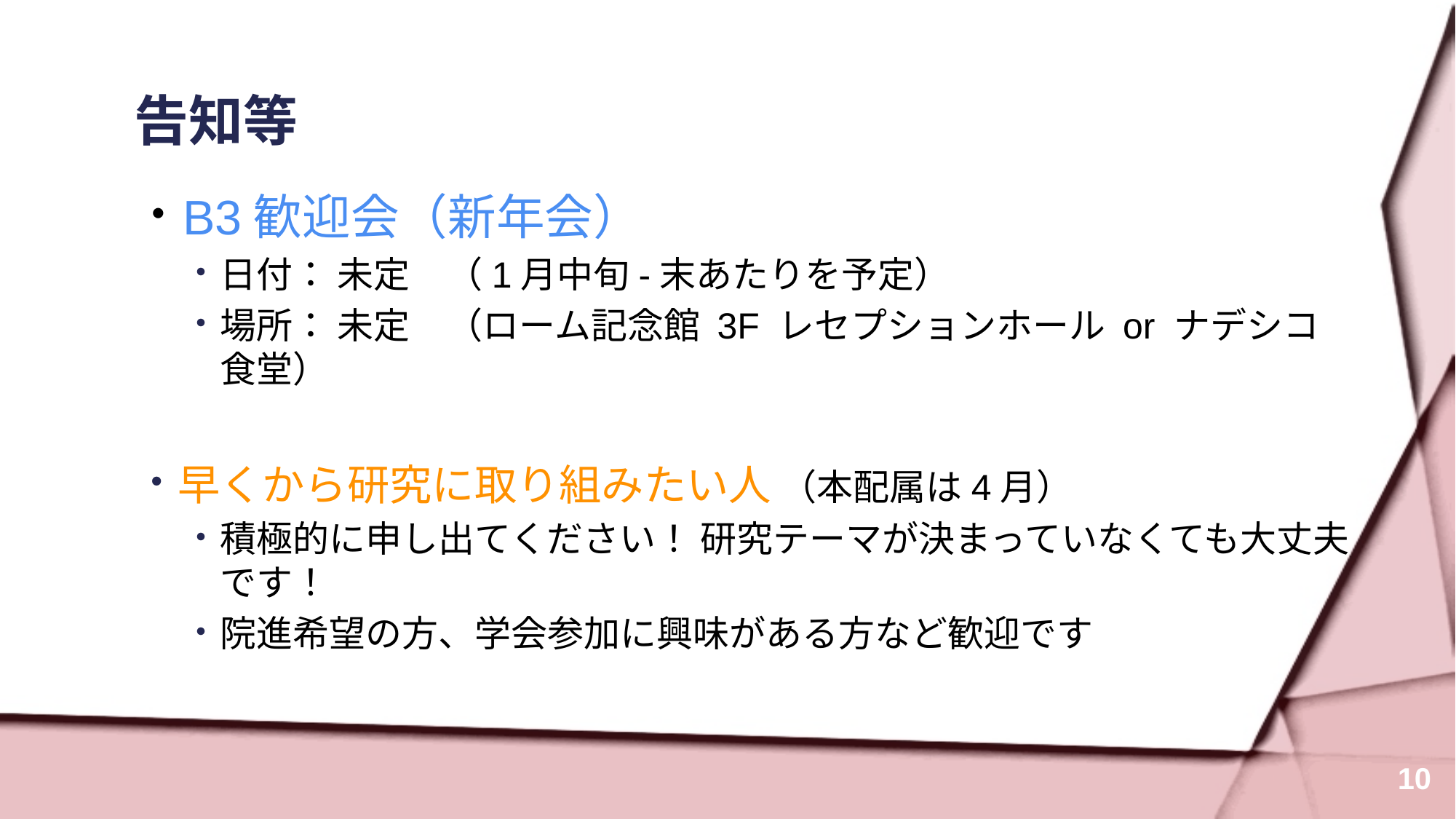

# 告知等
B3歓迎会（新年会）
日付： 未定　（1月中旬-末あたりを予定）
場所： 未定　（ローム記念館 3F レセプションホール or ナデシコ食堂）

早くから研究に取り組みたい人 （本配属は4月）
積極的に申し出てください！ 研究テーマが決まっていなくても大丈夫です！
院進希望の方、学会参加に興味がある方など歓迎です

10